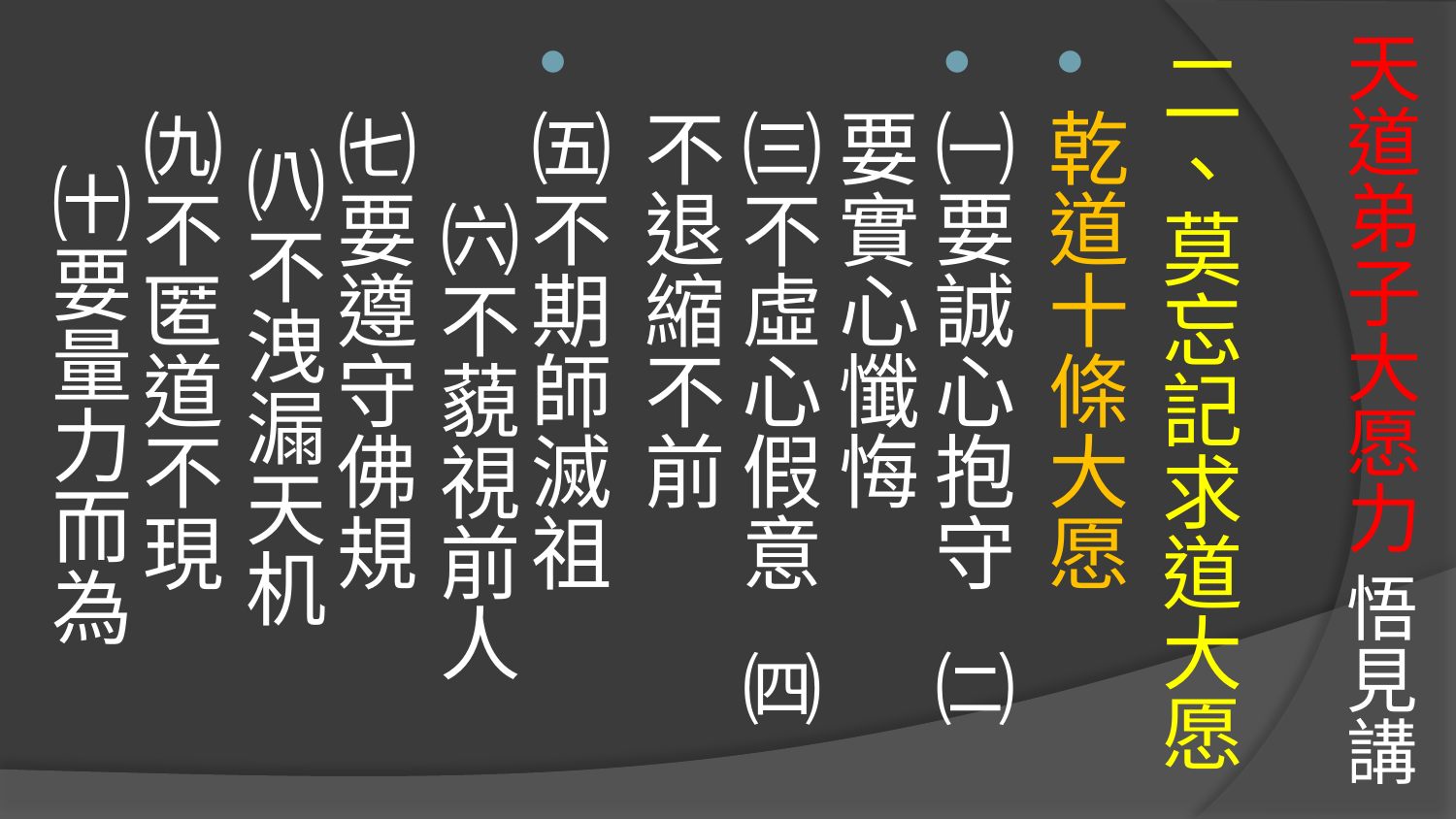

# 天道弟子大愿力 悟見講
二、莫忘記求道大愿
乾道十條大愿
㈠要誠心抱守   ㈡要實心懺悔
㈢不虛心假意   ㈣不退縮不前
㈤不期師滅祖                ㈥不藐視前人
㈦要遵守佛規             ㈧不洩漏天机
㈨不匿道不現              ㈩要量力而為